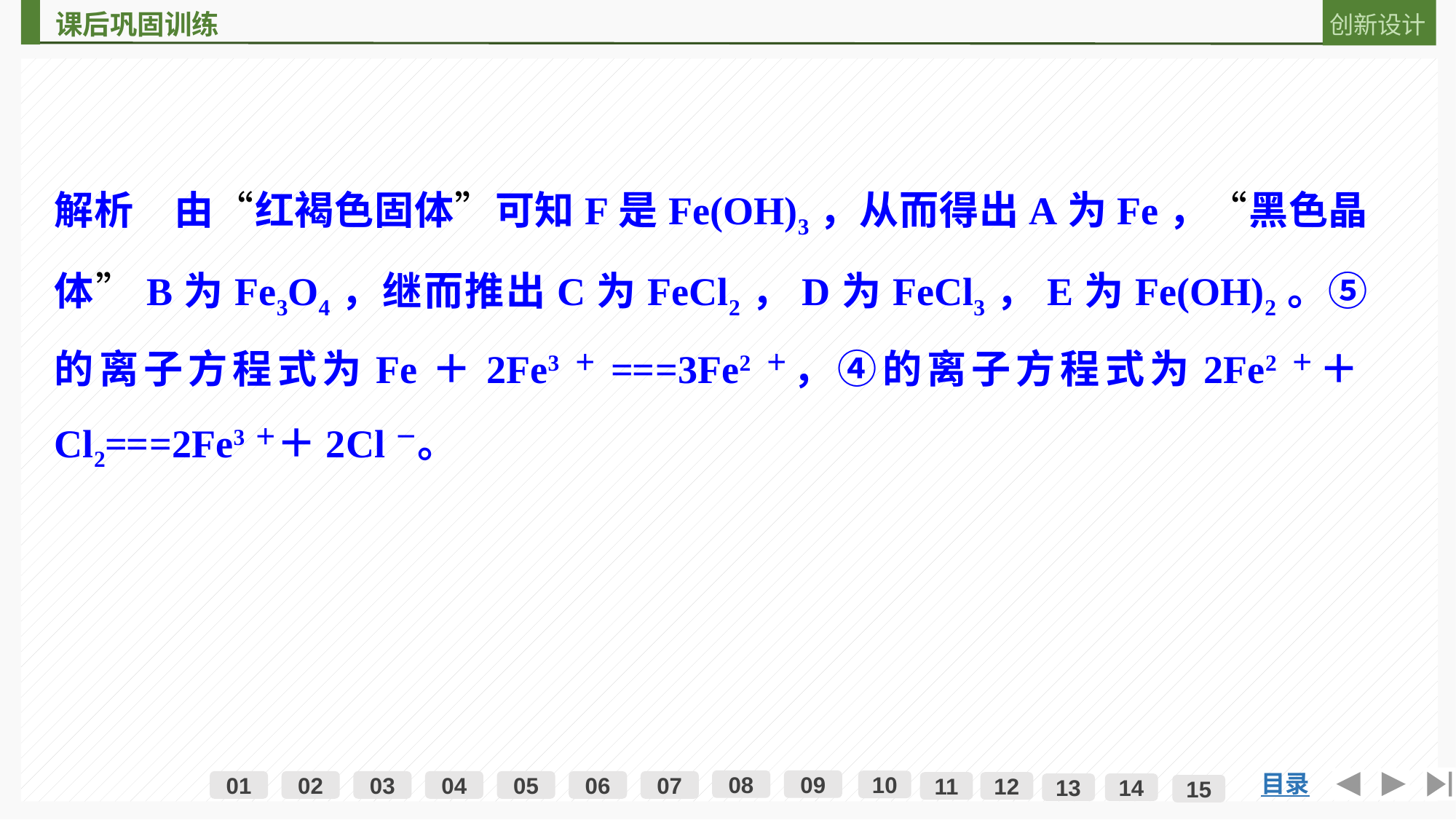

解析　由“红褐色固体”可知F是Fe(OH)3，从而得出A为Fe，“黑色晶体”B为Fe3O4，继而推出C为FeCl2，D为FeCl3，E为Fe(OH)2。⑤的离子方程式为Fe＋2Fe3＋===3Fe2＋，④的离子方程式为2Fe2＋＋Cl2===2Fe3＋＋2Cl－。